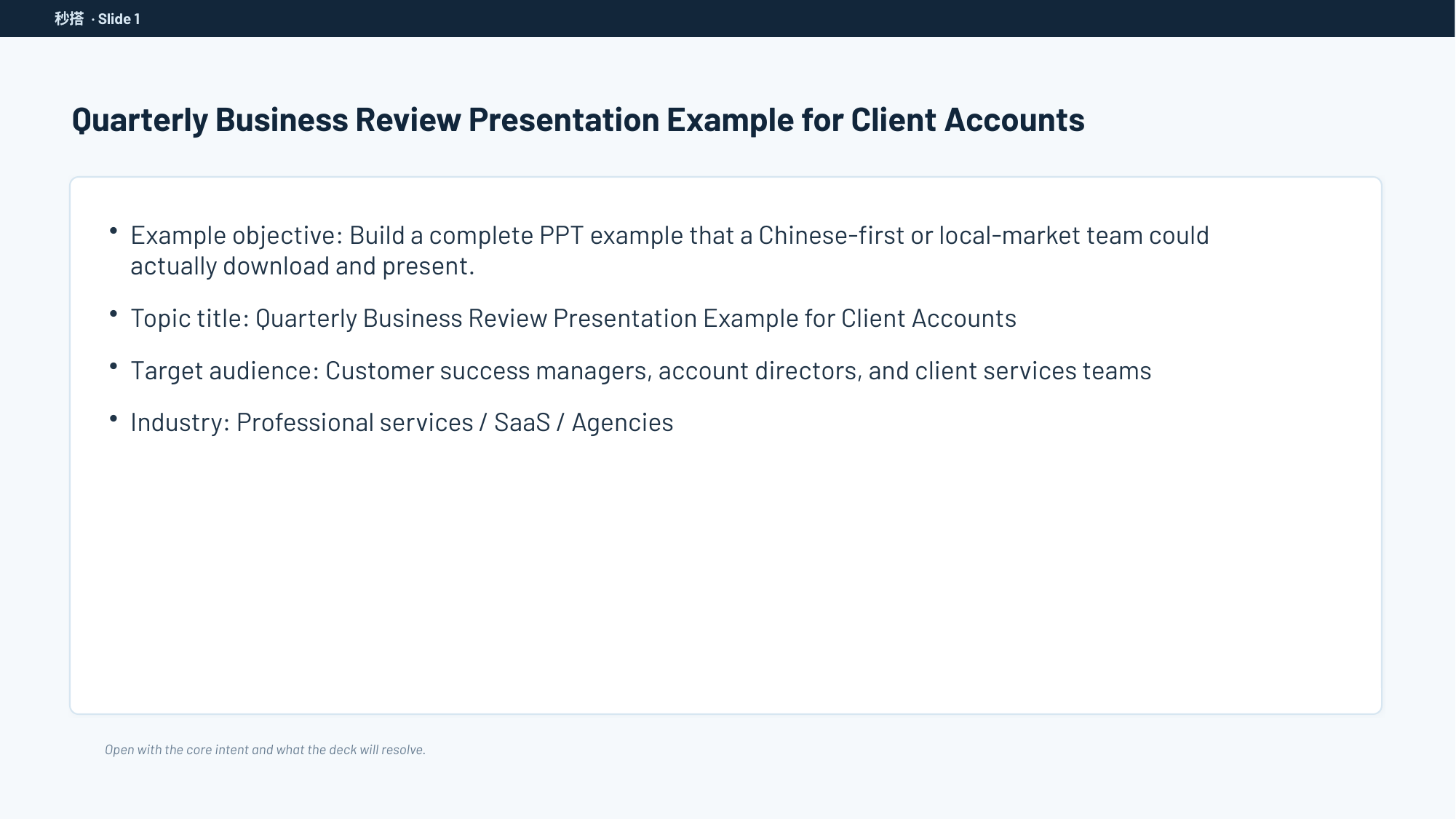

秒搭 · Slide 1
Quarterly Business Review Presentation Example for Client Accounts

Example objective: Build a complete PPT example that a Chinese-first or local-market team could actually download and present.
Topic title: Quarterly Business Review Presentation Example for Client Accounts
Target audience: Customer success managers, account directors, and client services teams
Industry: Professional services / SaaS / Agencies
Open with the core intent and what the deck will resolve.